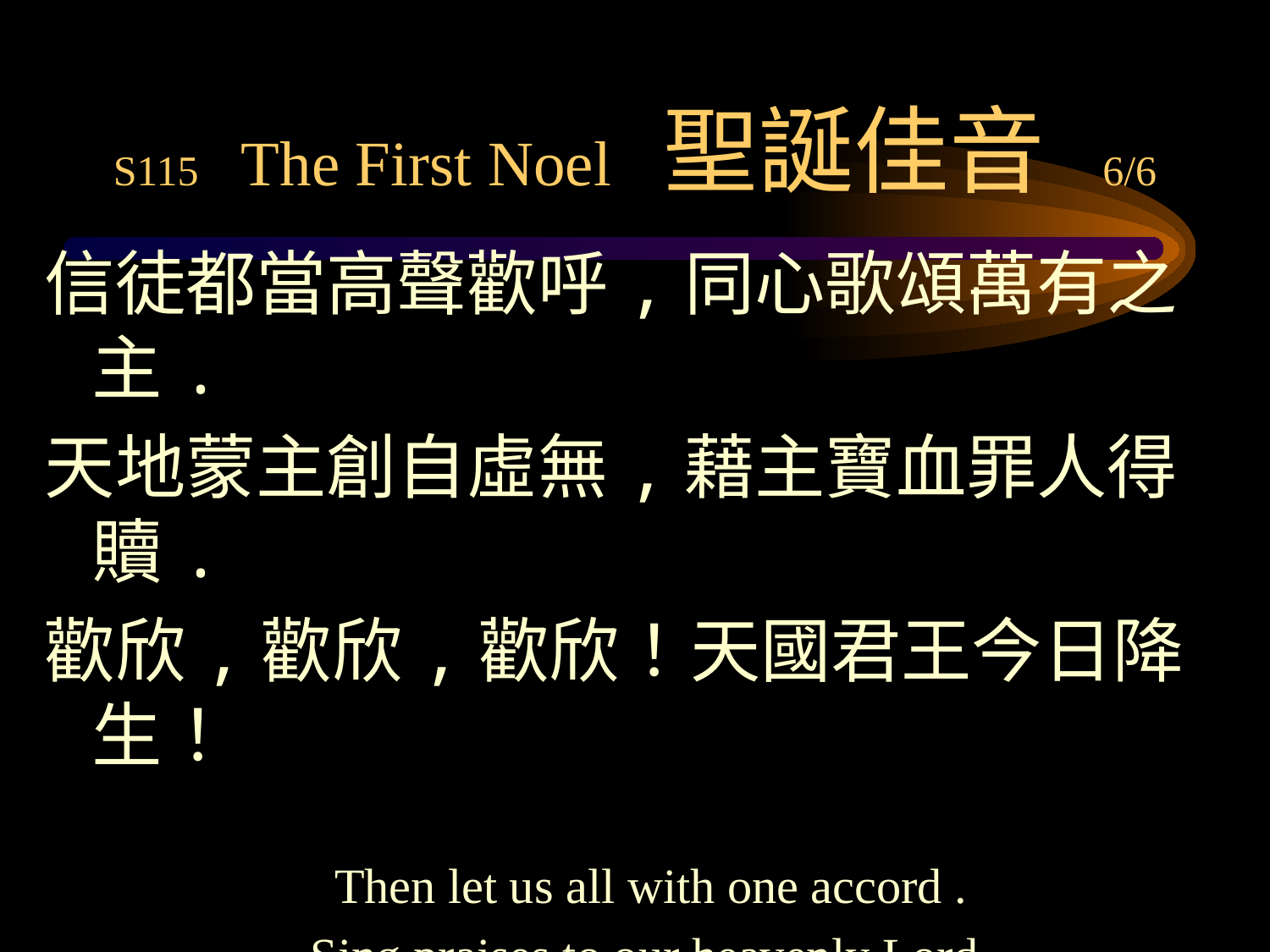

# S115    The First Noel   聖誕佳音     6/6
信徒都當高聲歡呼,同心歌頌萬有之主.
天地蒙主創自虛無,藉主寶血罪人得贖.
歡欣,歡欣,歡欣！天國君王今日降生！

Then let us all with one accord .
Sing praises to our heavenly Lord.
That hath made heaven and earth of naught,
And with His blood mankind hath bought.
Noel! Noel! Noel! Noel! Born is the King of Israel!